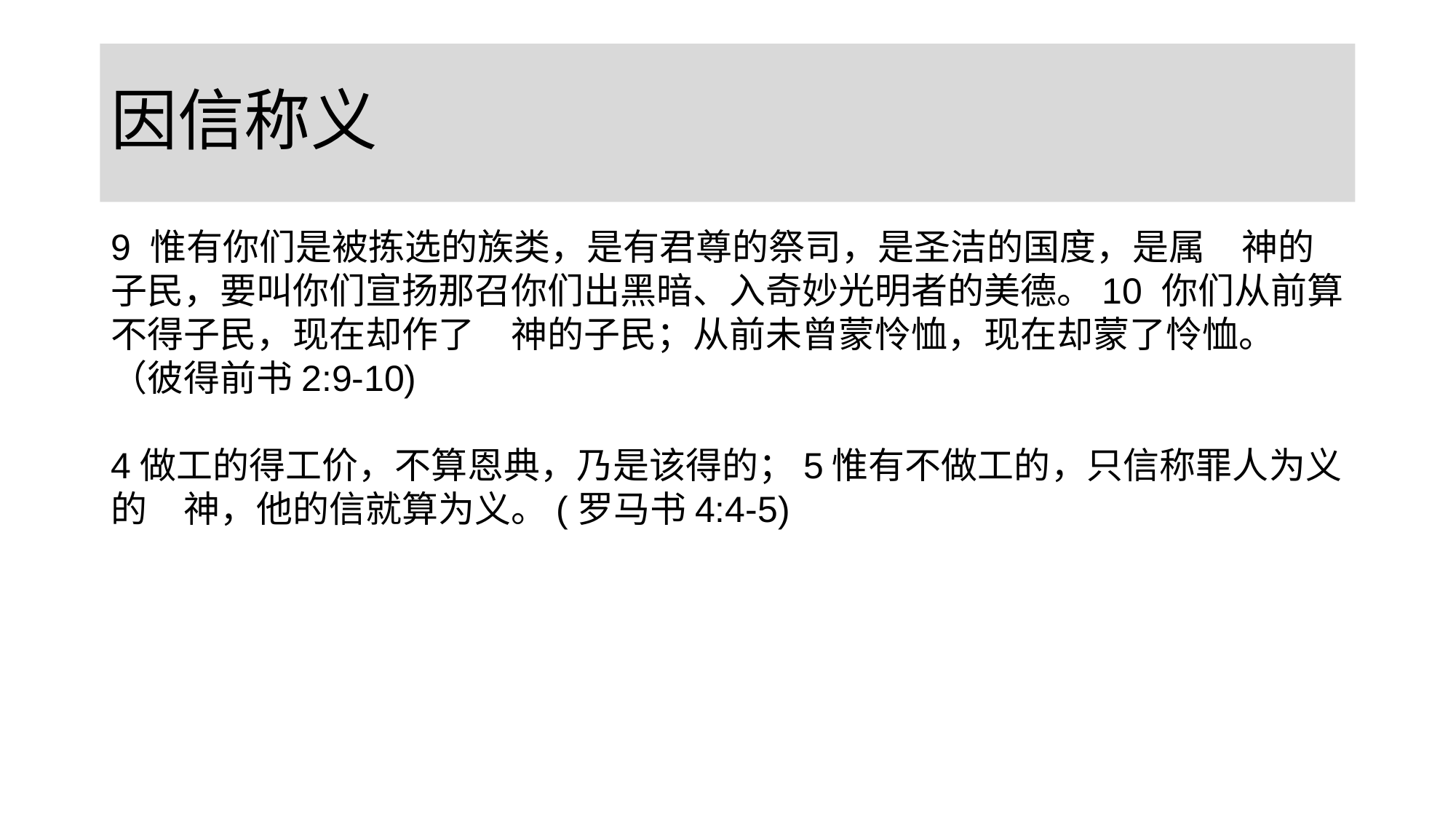

# 因信称义
9 惟有你们是被拣选的族类，是有君尊的祭司，是圣洁的国度，是属　神的子民，要叫你们宣扬那召你们出黑暗、入奇妙光明者的美德。10 你们从前算不得子民，现在却作了　神的子民；从前未曾蒙怜恤，现在却蒙了怜恤。（彼得前书2:9-10)

4做工的得工价，不算恩典，乃是该得的；5惟有不做工的，只信称罪人为义的　神，他的信就算为义。(罗马书4:4-5)